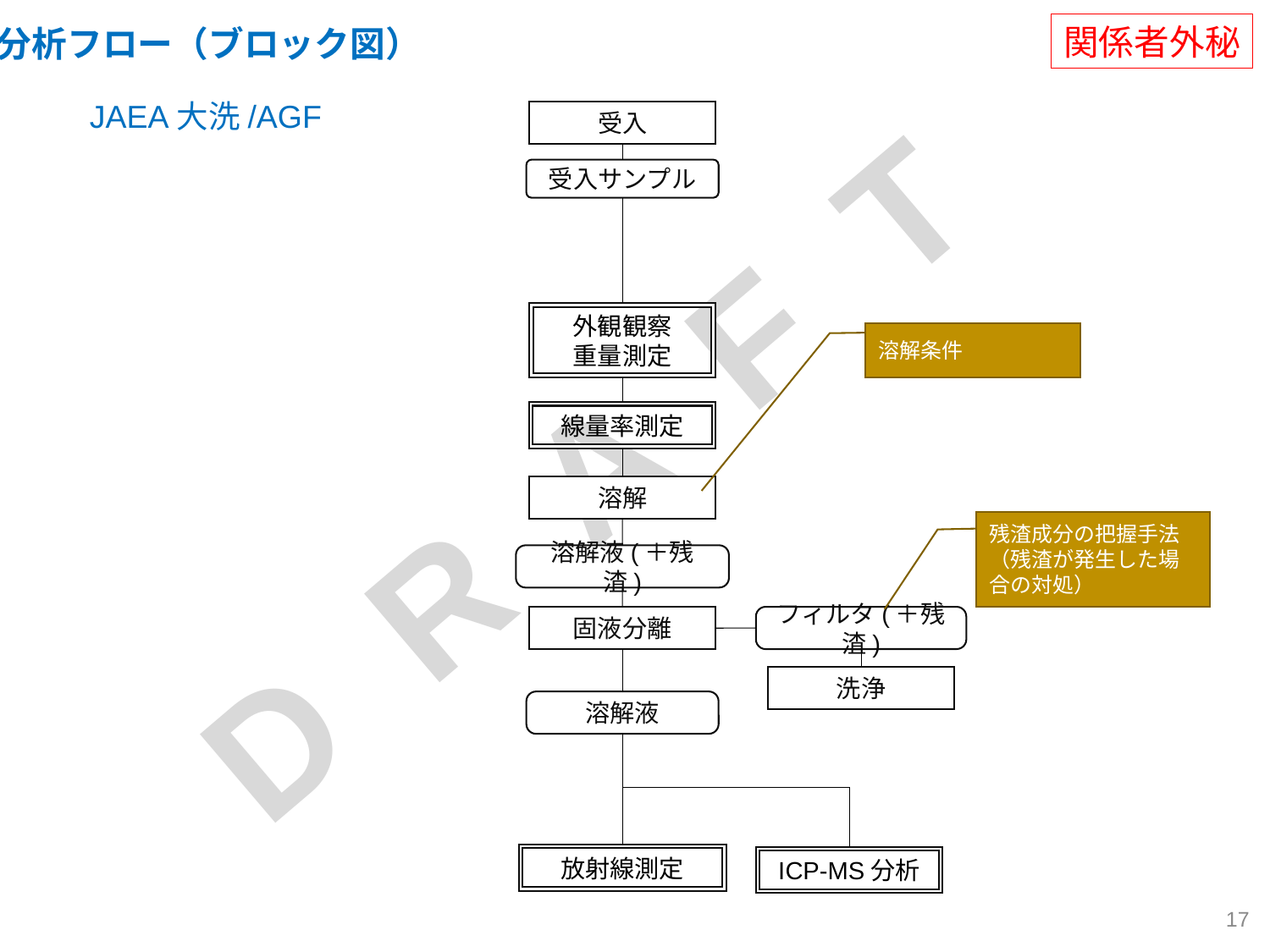

関係者外秘
分析フロー（ブロック図）
JAEA大洗/AGF
受入
受入サンプル
外観観察
重量測定
溶解条件
線量率測定
溶解
残渣成分の把握手法（残渣が発生した場合の対処）
溶解液(＋残渣)
フィルタ(＋残渣)
固液分離
洗浄
溶解液
放射線測定
ICP-MS分析
17